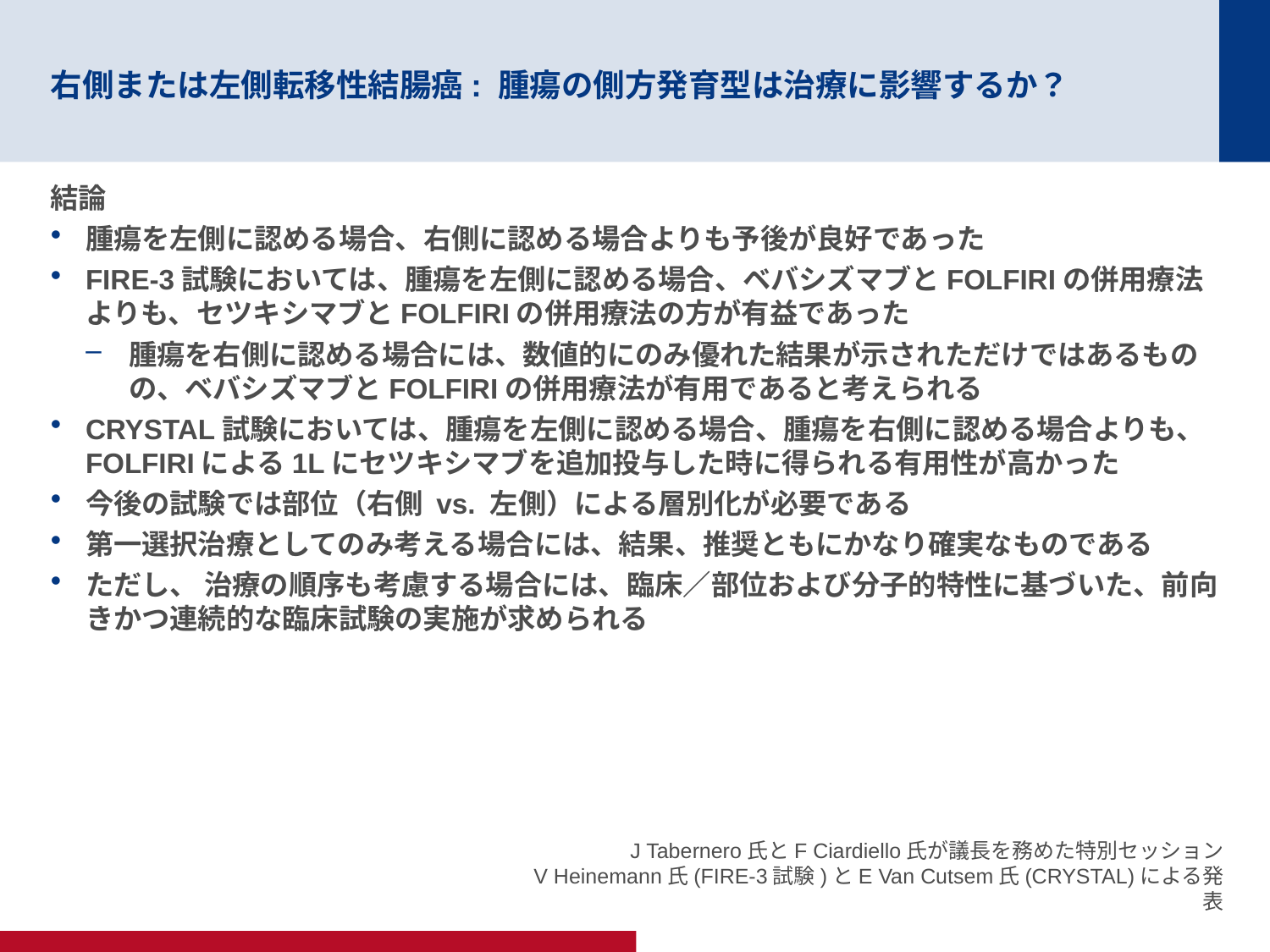

# 右側または左側転移性結腸癌: 腫瘍の側方発育型は治療に影響するか？
結論
腫瘍を左側に認める場合、右側に認める場合よりも予後が良好であった
FIRE-3試験においては、腫瘍を左側に認める場合、ベバシズマブとFOLFIRIの併用療法よりも、セツキシマブとFOLFIRIの併用療法の方が有益であった
腫瘍を右側に認める場合には、数値的にのみ優れた結果が示されただけではあるものの、ベバシズマブとFOLFIRIの併用療法が有用であると考えられる
CRYSTAL試験においては、腫瘍を左側に認める場合、腫瘍を右側に認める場合よりも、FOLFIRIによる1Lにセツキシマブを追加投与した時に得られる有用性が高かった
今後の試験では部位（右側 vs. 左側）による層別化が必要である
第一選択治療としてのみ考える場合には、結果、推奨ともにかなり確実なものである
ただし、 治療の順序も考慮する場合には、臨床／部位および分子的特性に基づいた、前向きかつ連続的な臨床試験の実施が求められる

J Tabernero氏とF Ciardiello氏が議長を務めた特別セッション
V Heinemann氏(FIRE-3試験)とE Van Cutsem氏(CRYSTAL)による発表